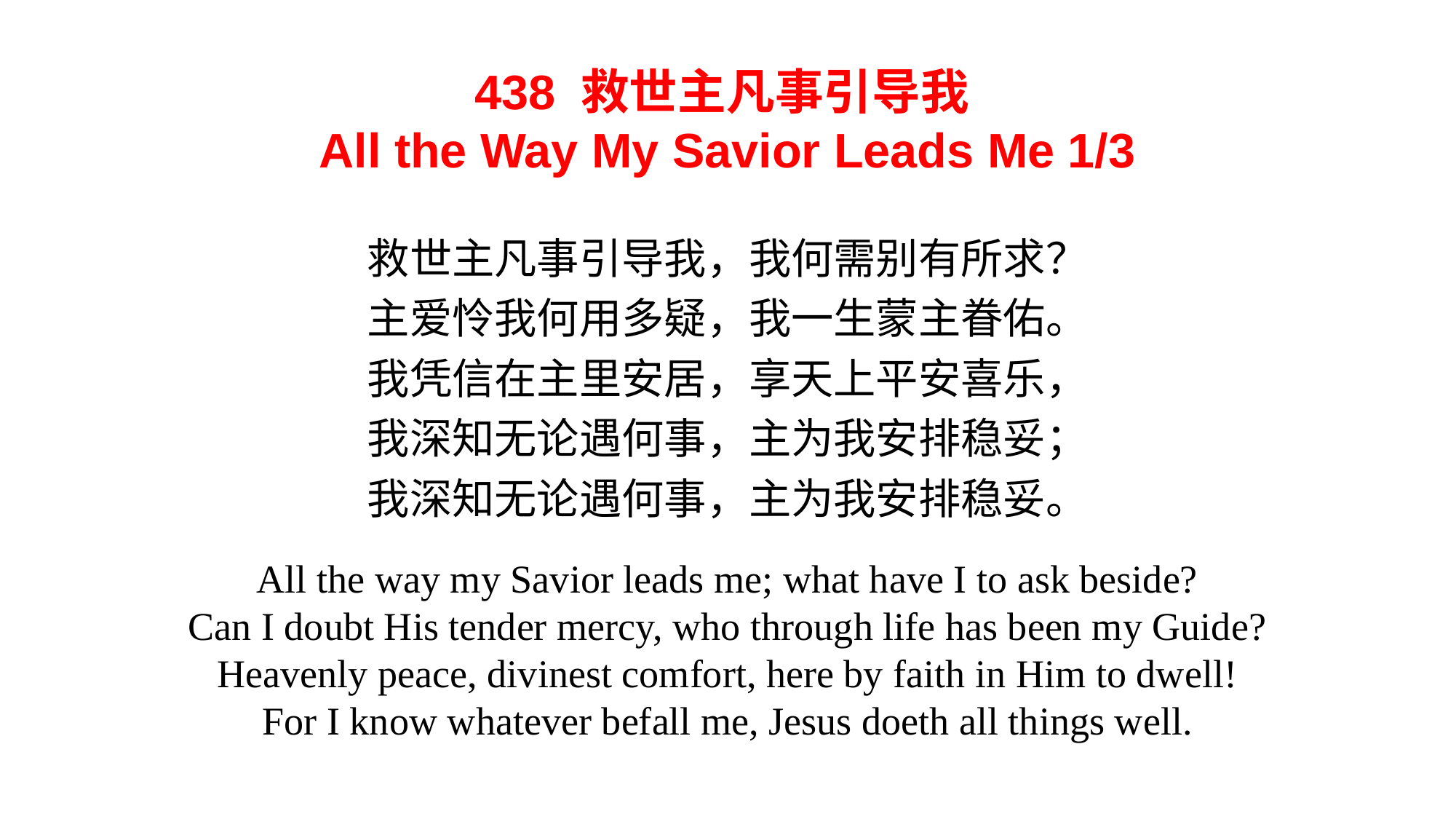

438 救世主凡事引导我
All the Way My Savior Leads Me 1/3
救世主凡事引导我，我何需别有所求？
主爱怜我何用多疑，我一生蒙主眷佑。
我凭信在主里安居，享天上平安喜乐，
我深知无论遇何事，主为我安排稳妥；
我深知无论遇何事，主为我安排稳妥。

All the way my Savior leads me; what have I to ask beside?
Can I doubt His tender mercy, who through life has been my Guide?
Heavenly peace, divinest comfort, here by faith in Him to dwell!
For I know whatever befall me, Jesus doeth all things well.